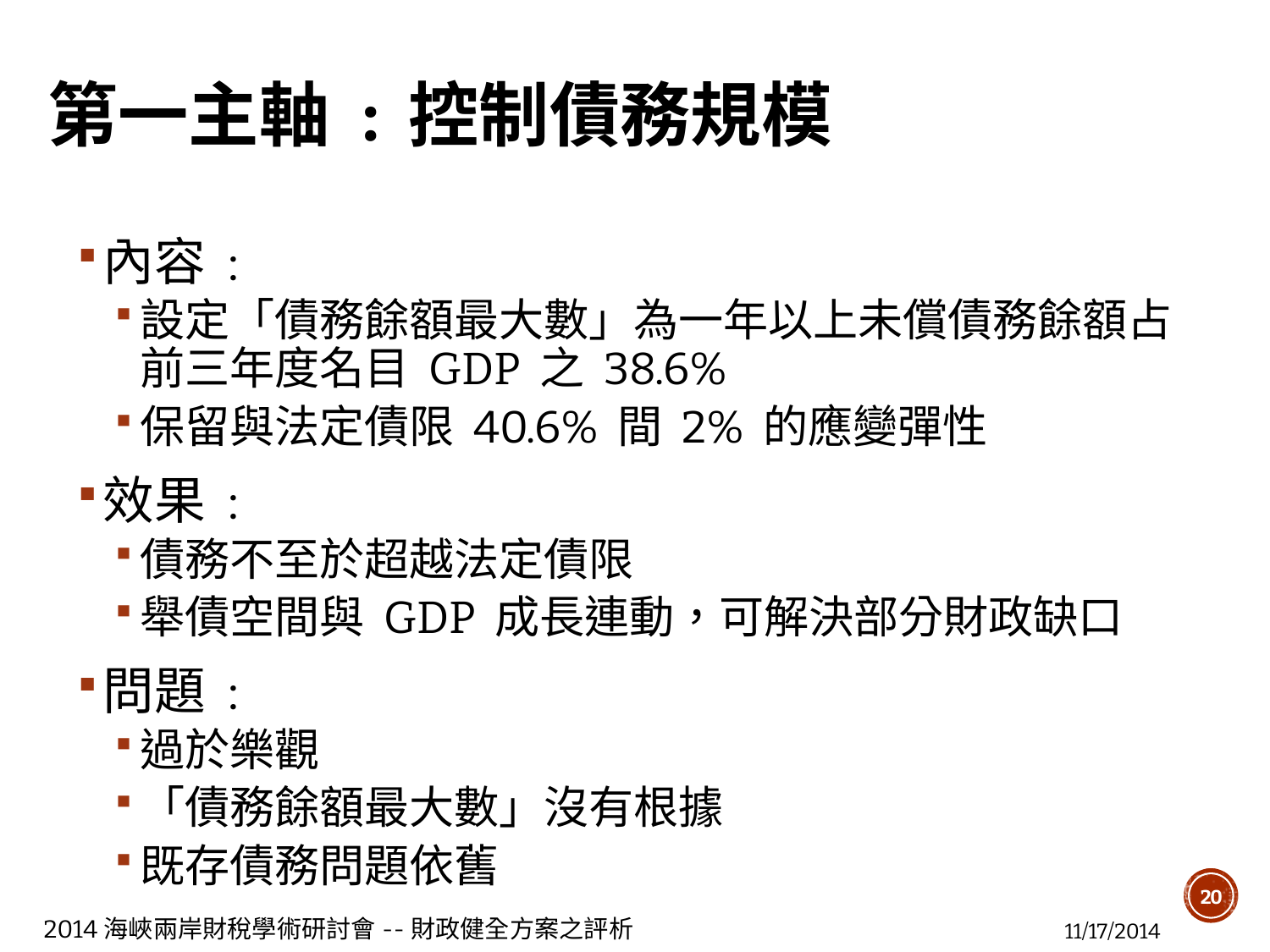

# 第一主軸 : 控制債務規模
內容 :
設定「債務餘額最大數」為一年以上未償債務餘額占前三年度名目 GDP 之 38.6%
保留與法定債限 40.6% 間 2% 的應變彈性
效果 :
債務不至於超越法定債限
舉債空間與 GDP 成長連動，可解決部分財政缺口
問題 :
過於樂觀
「債務餘額最大數」沒有根據
既存債務問題依舊
20
2014海峽兩岸財稅學術研討會--財政健全方案之評析
11/17/2014